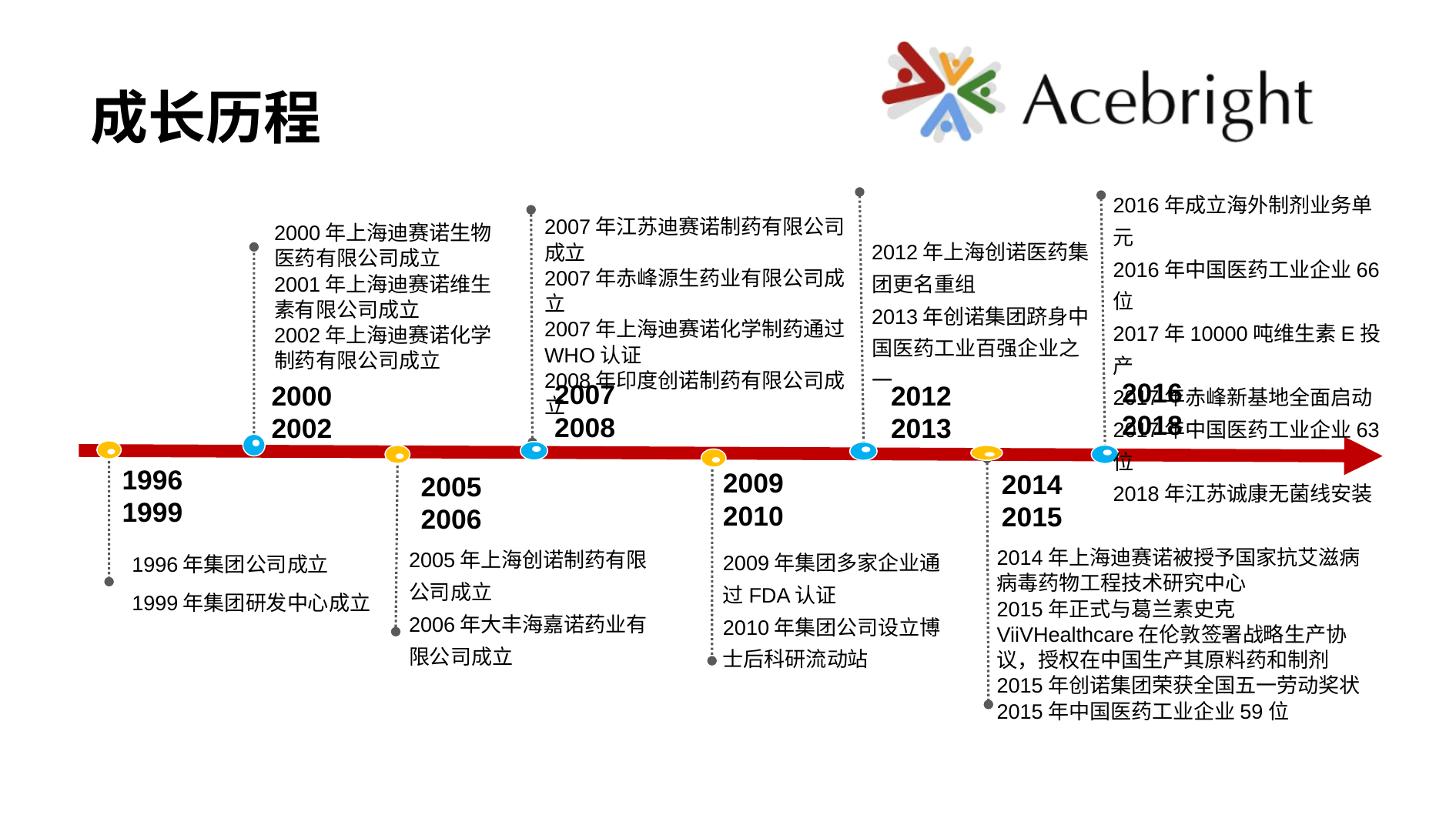

# 成长历程
2016年成立海外制剂业务单元
2016年中国医药工业企业66位
2017年10000吨维生素E投产
2017年赤峰新基地全面启动
2017年中国医药工业企业63位
2018年江苏诚康无菌线安装

2007年江苏迪赛诺制药有限公司成立
2007年赤峰源生药业有限公司成立
2007年上海迪赛诺化学制药通过WHO认证
2008年印度创诺制药有限公司成立

2000年上海迪赛诺生物医药有限公司成立
2001年上海迪赛诺维生素有限公司成立
2002年上海迪赛诺化学制药有限公司成立
2012年上海创诺医药集团更名重组
2013年创诺集团跻身中国医药工业百强企业之一

2016
2018
2007
2008
2012
2013
2000
2002

1996
1999
2009
2010
2014
2015
2005
2006
1996年集团公司成立
1999年集团研发中心成立

2005年上海创诺制药有限公司成立
2006年大丰海嘉诺药业有限公司成立

2009年集团多家企业通过FDA认证
2010年集团公司设立博士后科研流动站

2014年上海迪赛诺被授予国家抗艾滋病病毒药物工程技术研究中心
2015年正式与葛兰素史克ViiVHealthcare在伦敦签署战略生产协议，授权在中国生产其原料药和制剂
2015年创诺集团荣获全国五一劳动奖状
2015年中国医药工业企业59位